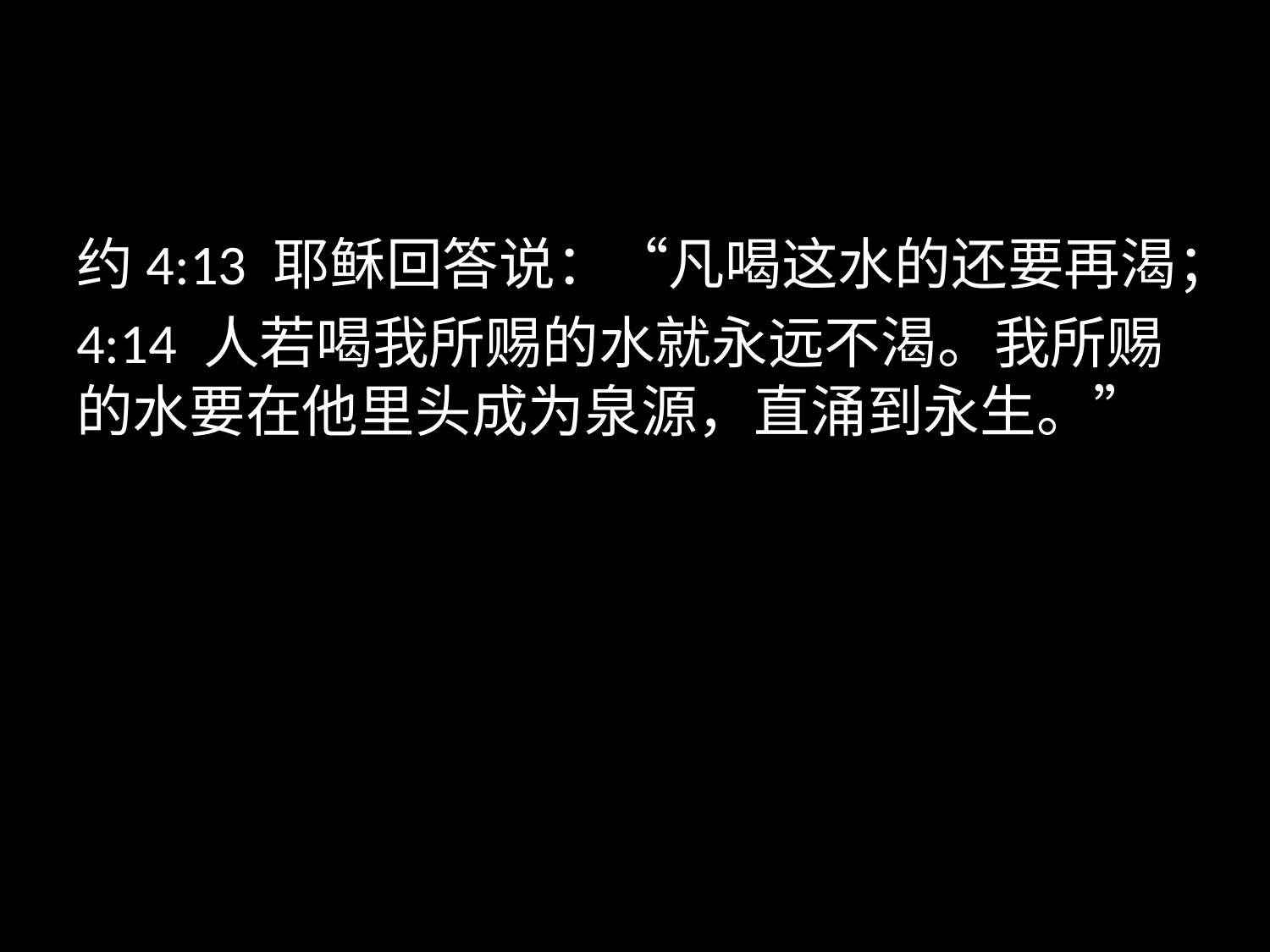

#
约4:13 耶稣回答说：“凡喝这水的还要再渴；
4:14 人若喝我所赐的水就永远不渴。我所赐的水要在他里头成为泉源，直涌到永生。”